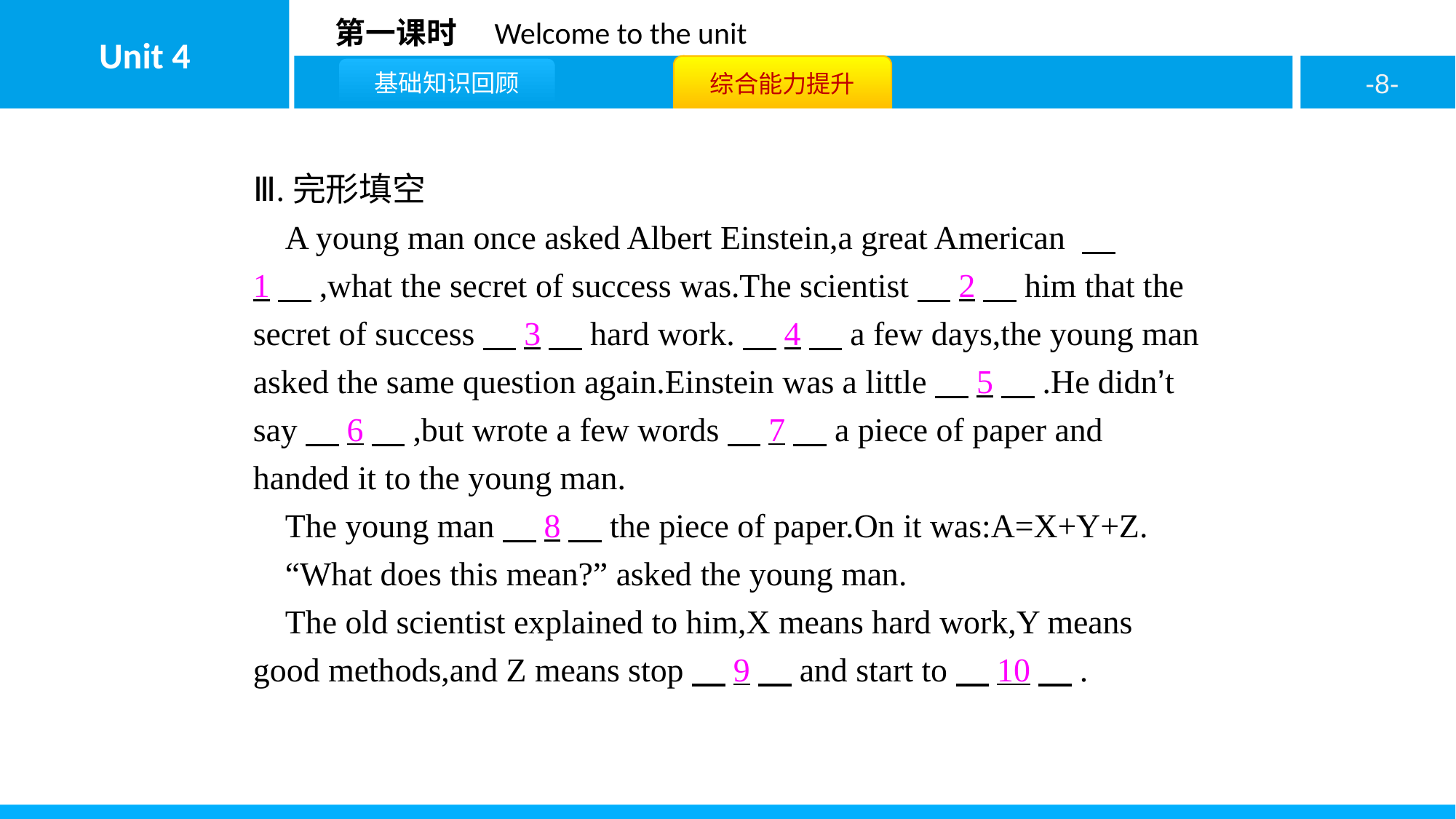

Ⅲ.完形填空
A young man once asked Albert Einstein,a great American 　1　,what the secret of success was.The scientist　2　him that the secret of success　3　hard work.　4　a few days,the young man asked the same question again.Einstein was a little　5　.He didn’t say　6　,but wrote a few words　7　a piece of paper and handed it to the young man.
The young man　8　the piece of paper.On it was:A=X+Y+Z.
“What does this mean?” asked the young man.
The old scientist explained to him,X means hard work,Y means good methods,and Z means stop　9　and start to　10　.